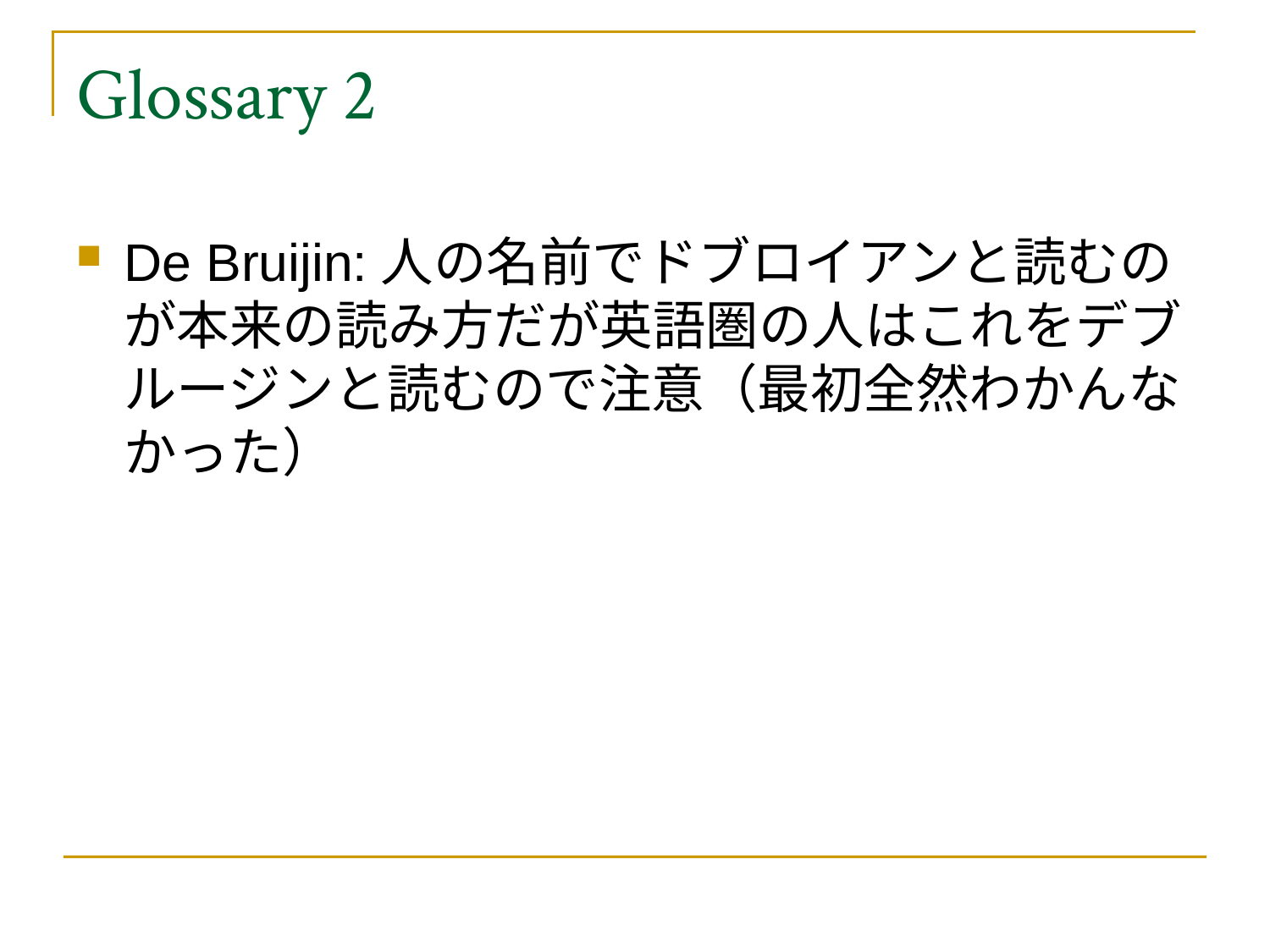

# Glossary 2
De Bruijin:人の名前でドブロイアンと読むのが本来の読み方だが英語圏の人はこれをデブルージンと読むので注意（最初全然わかんなかった）